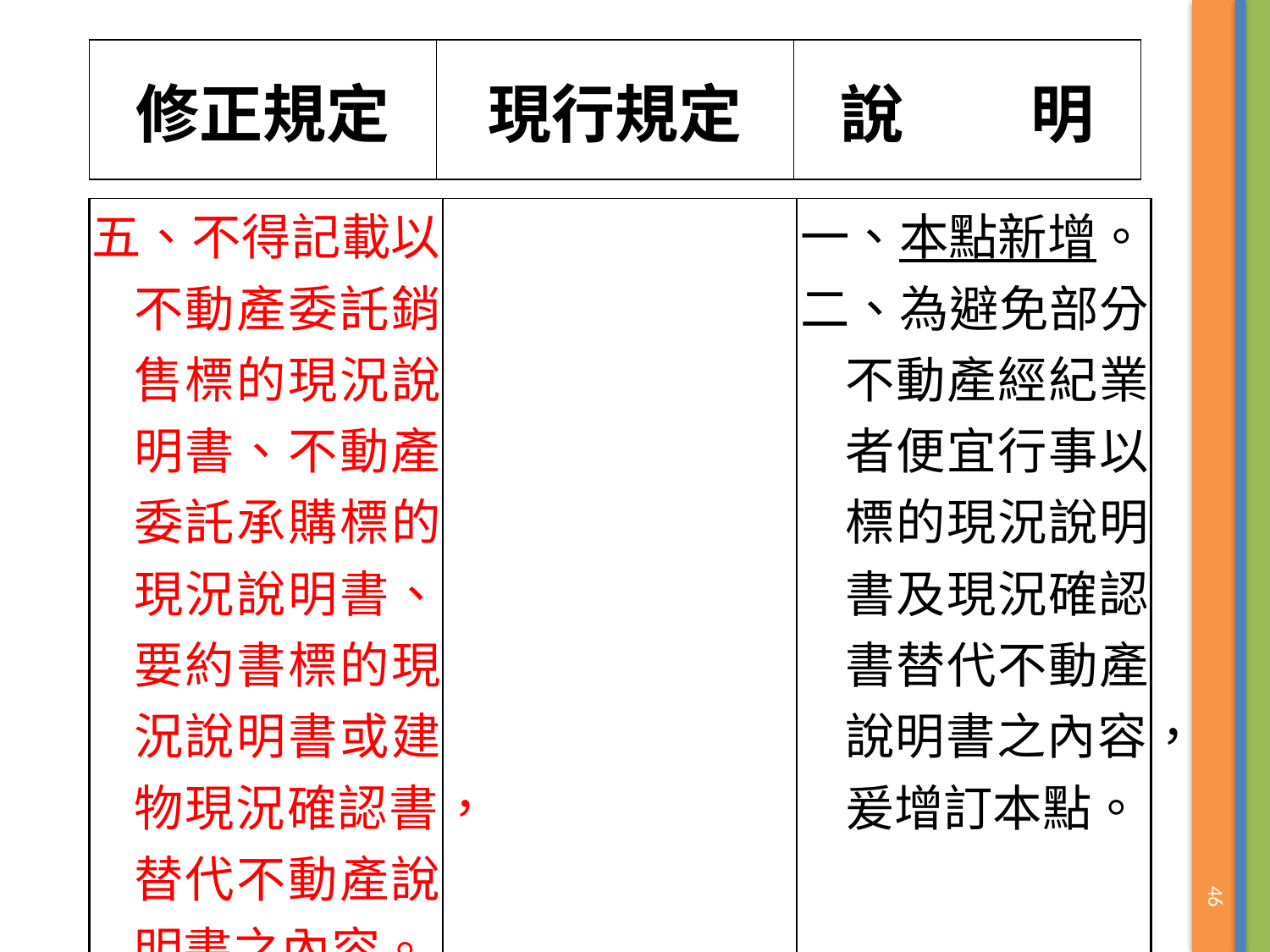

| 修正規定 | 現行規定 | 說　　明 |
| --- | --- | --- |
| 五、不得記載以不動產委託銷售標的現況說明書、不動產委託承購標的現況說明書、要約書標的現況說明書或建物現況確認書，替代不動產說明書之內容。 |  | 一、本點新增。 二、為避免部分不動產經紀業者便宜行事以標的現況說明書及現況確認書替代不動產說明書之內容，爰增訂本點。 |
| --- | --- | --- |
46